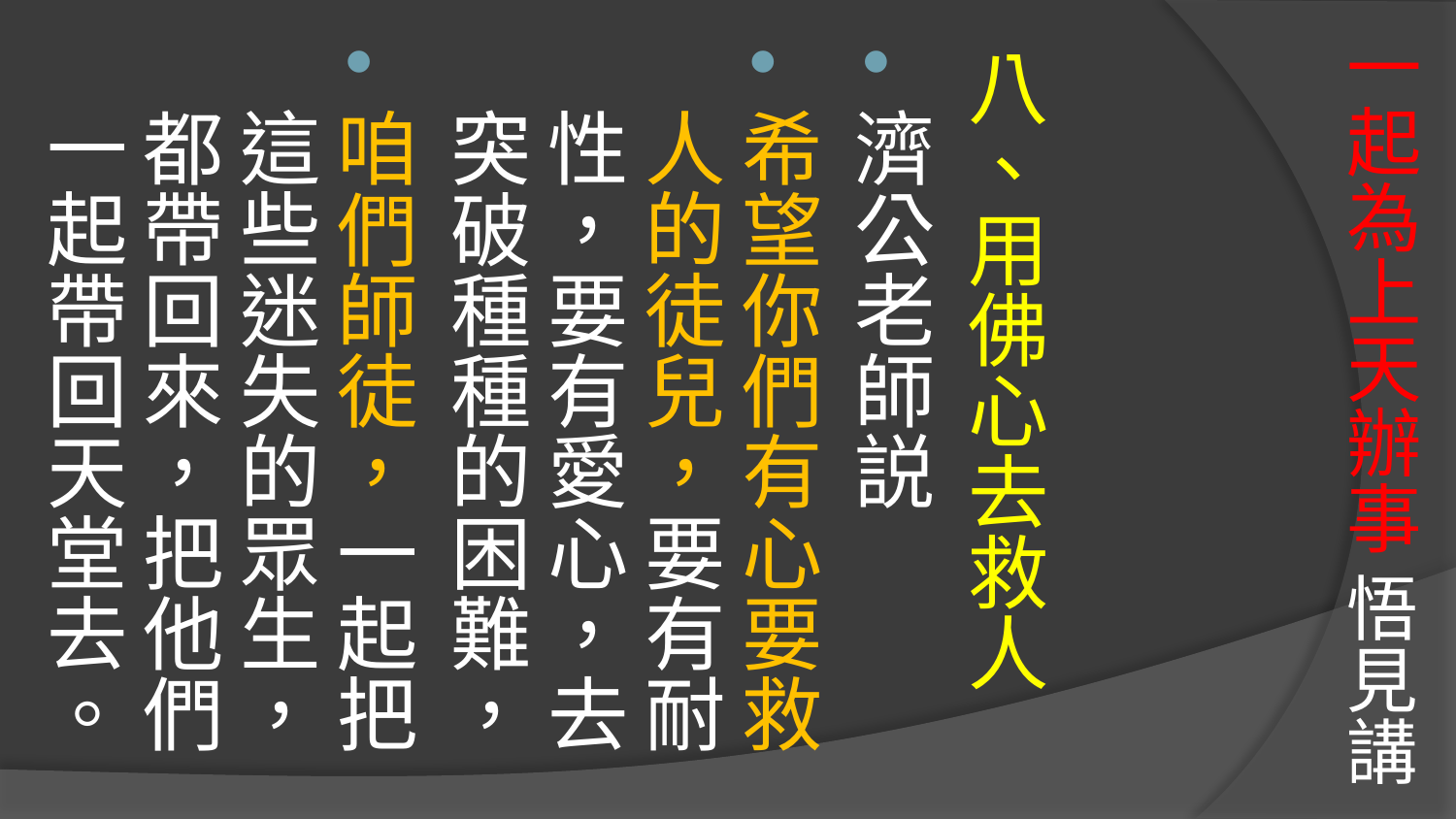

# 一起為上天辦事 悟見講
八、用佛心去救人
濟公老師説
希望你們有心要救人的徒兒，要有耐性，要有愛心，去突破種種的困難，
咱們師徒，一起把這些迷失的眾生，都帶回來，把他們一起帶回天堂去。